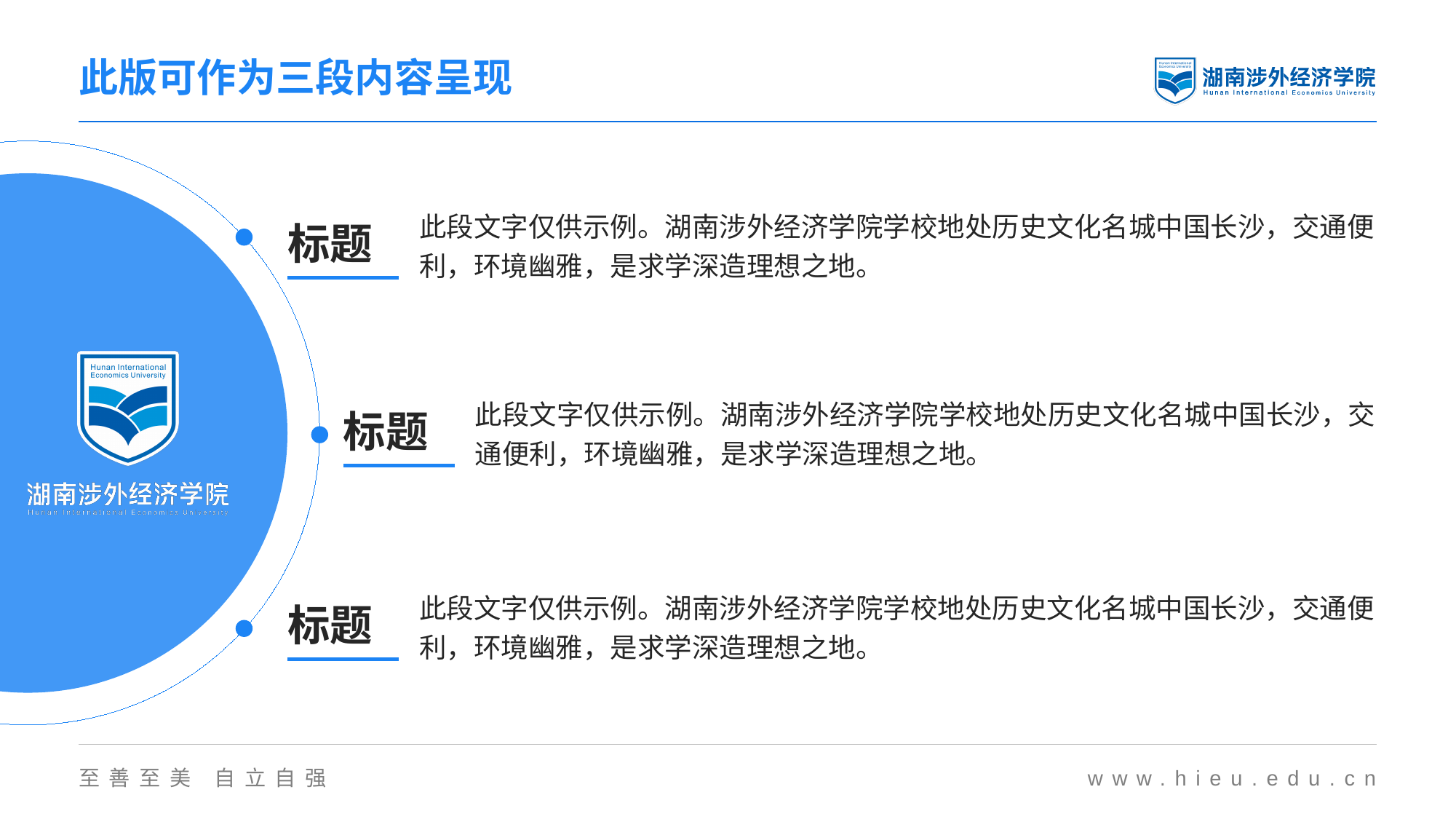

此版可作为三段内容呈现
此段文字仅供示例。湖南涉外经济学院学校地处历史文化名城中国长沙，交通便利，环境幽雅，是求学深造理想之地。
标题
此段文字仅供示例。湖南涉外经济学院学校地处历史文化名城中国长沙，交通便利，环境幽雅，是求学深造理想之地。
标题
此段文字仅供示例。湖南涉外经济学院学校地处历史文化名城中国长沙，交通便利，环境幽雅，是求学深造理想之地。
标题